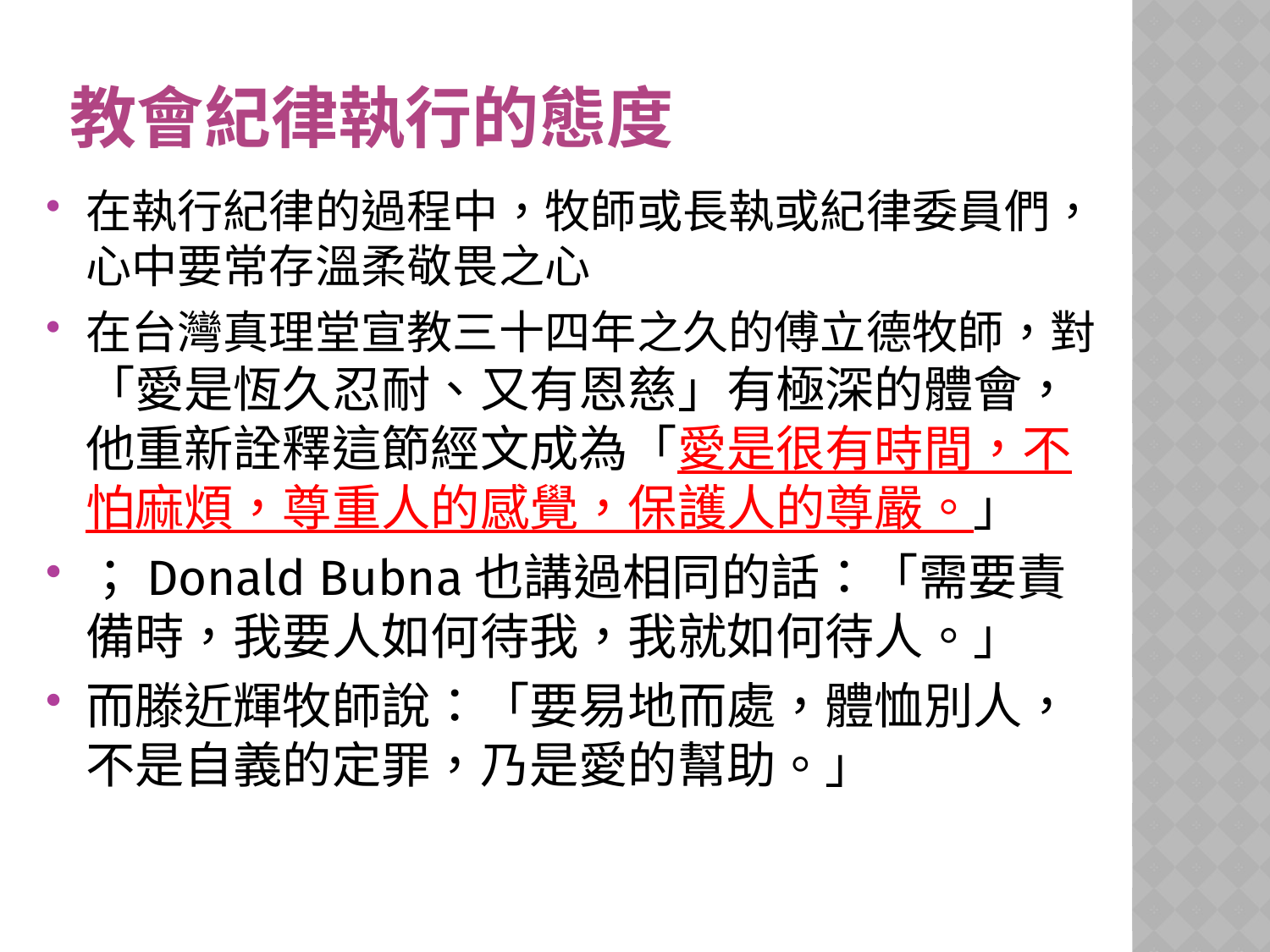

# 教會紀律執行的態度
在執行紀律的過程中，牧師或長執或紀律委員們，心中要常存溫柔敬畏之心
在台灣真理堂宣教三十四年之久的傅立德牧師，對「愛是恆久忍耐、又有恩慈」有極深的體會，他重新詮釋這節經文成為「愛是很有時間，不怕麻煩，尊重人的感覺，保護人的尊嚴。」
；Donald Bubna也講過相同的話：「需要責備時，我要人如何待我，我就如何待人。」
而滕近輝牧師說：「要易地而處，體恤別人，不是自義的定罪，乃是愛的幫助。」